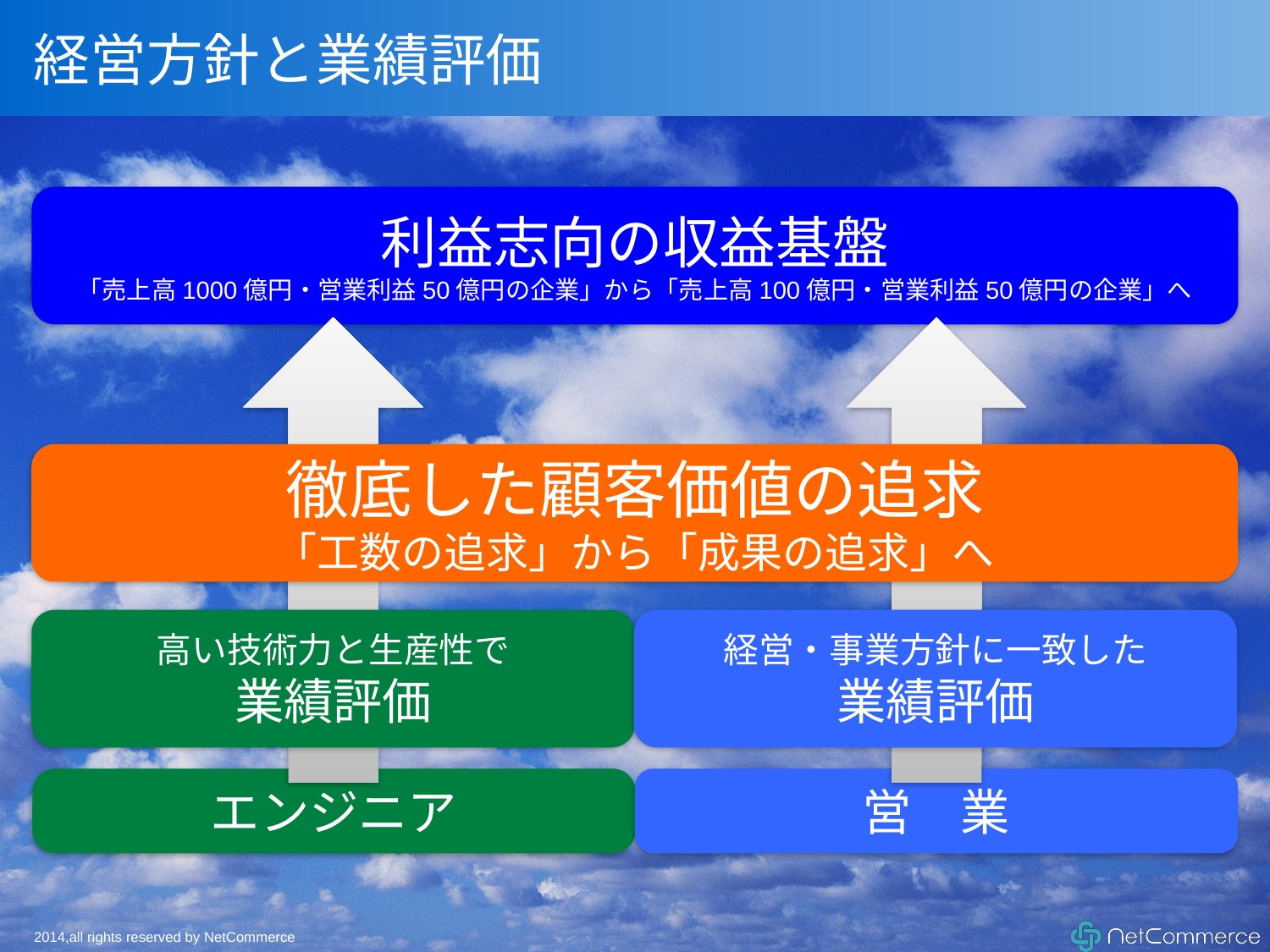

# 経営方針と業績評価
利益志向の収益基盤
「売上高1000億円・営業利益50億円の企業」から「売上高100億円・営業利益50億円の企業」へ

徹底した顧客価値の追求
「工数の追求」から「成果の追求」へ
高い技術力と生産性で
業績評価
経営・事業方針に一致した
業績評価
エンジニア
営　業